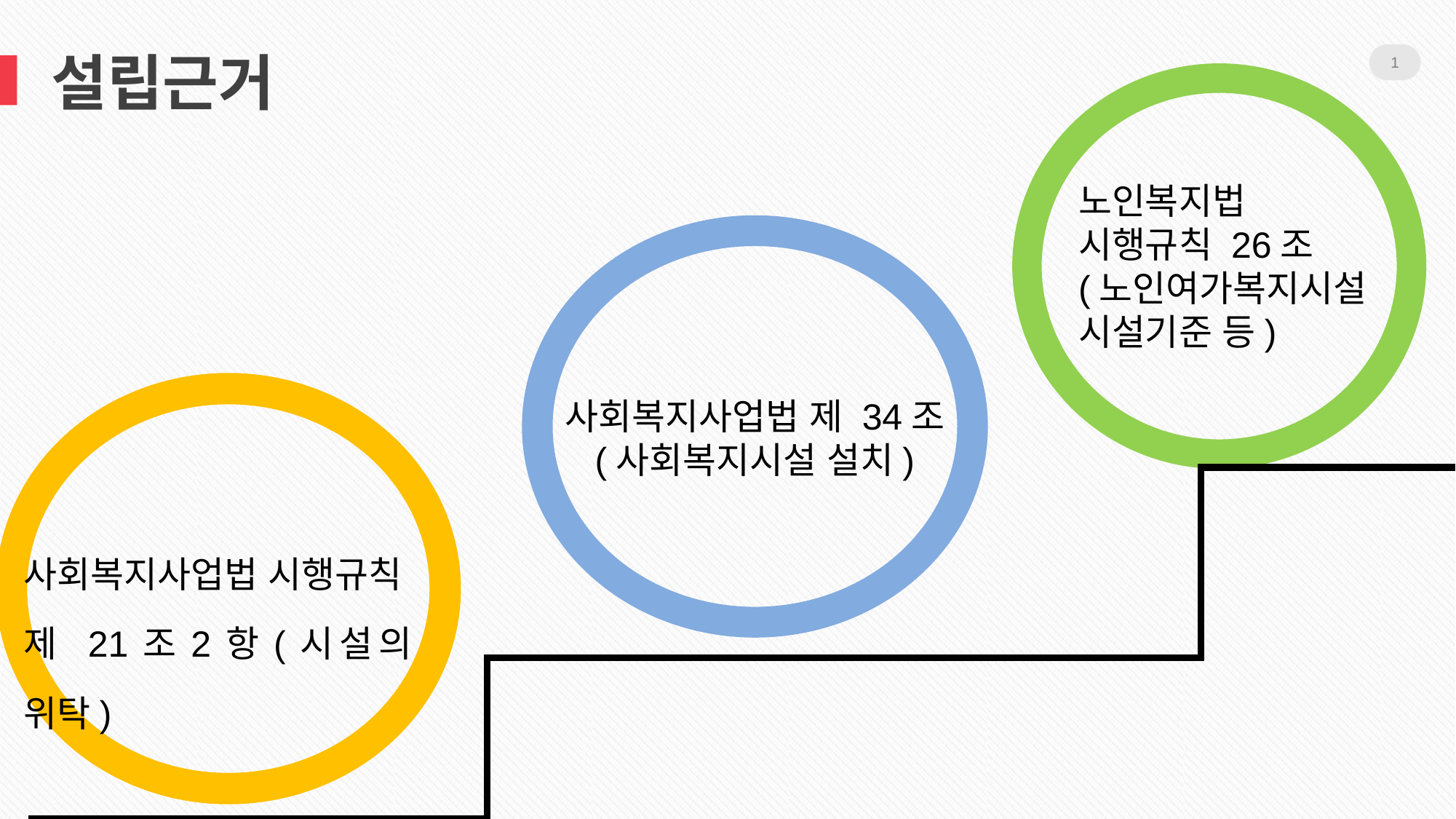

1
설립근거

노인복지법
시행규칙 26조
(노인여가복지시설 시설기준 등)

사회복지사업법 제 34조
(사회복지시설 설치)

사회복지사업법 시행규칙
제 21조2항(시설의 위탁)